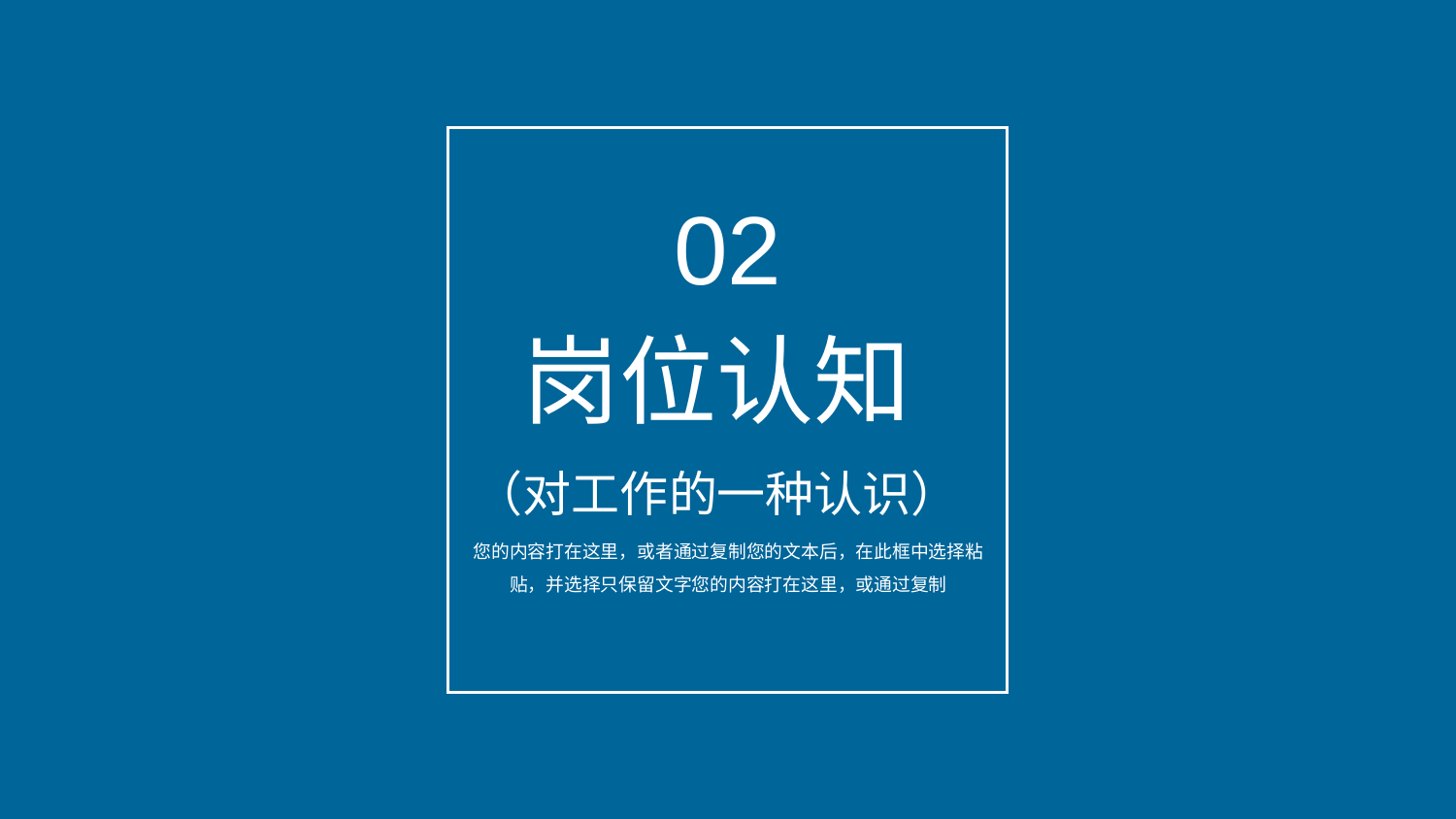

02
岗位认知
（对工作的一种认识）
您的内容打在这里，或者通过复制您的文本后，在此框中选择粘贴，并选择只保留文字您的内容打在这里，或通过复制